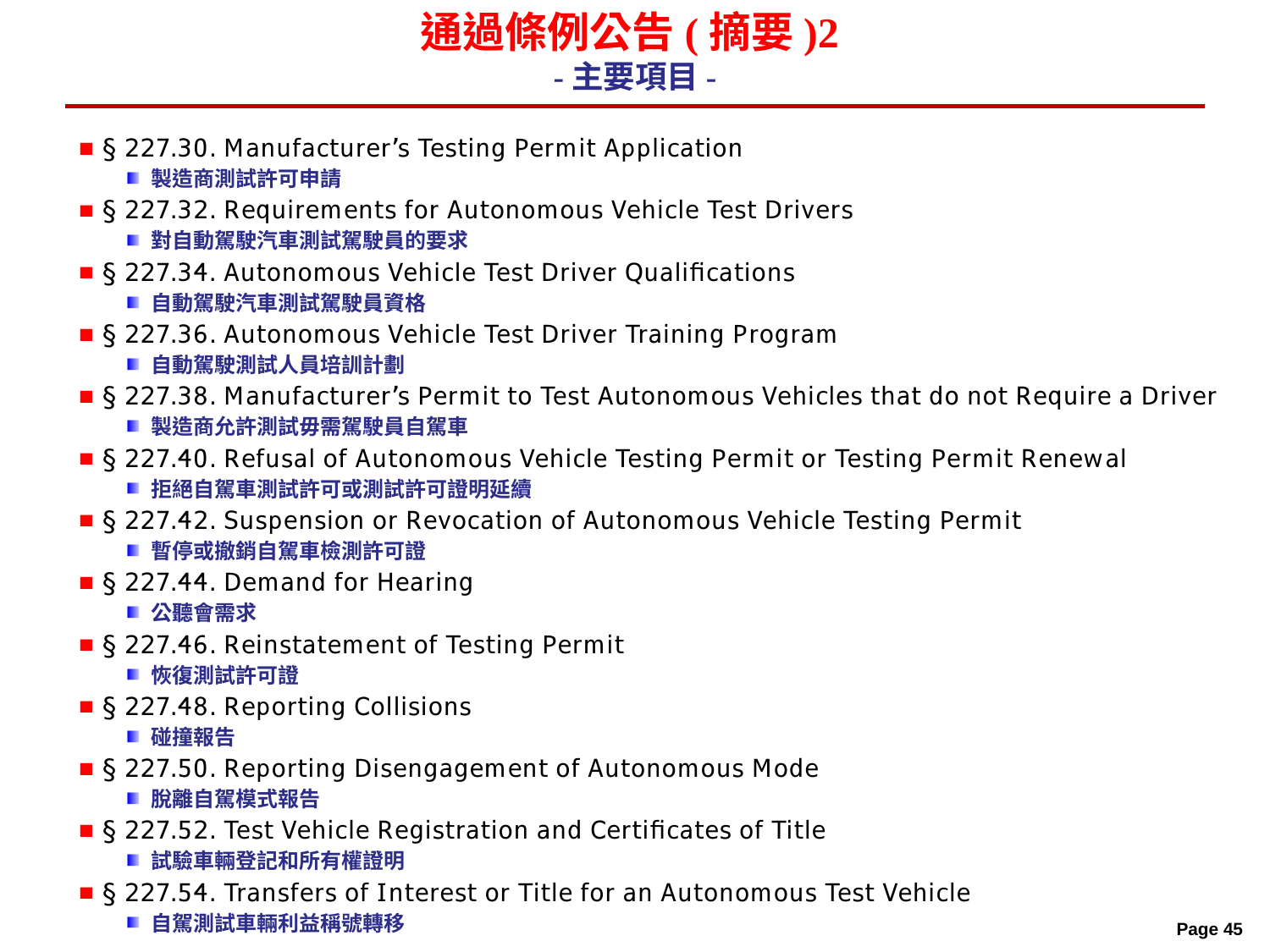

# 通過條例公告(摘要)2 -主要項目-
§ 227.30. Manufacturer’s Testing Permit Application
製造商測試許可申請
§ 227.32. Requirements for Autonomous Vehicle Test Drivers
對自動駕駛汽車測試駕駛員的要求
§ 227.34. Autonomous Vehicle Test Driver Qualifications
自動駕駛汽車測試駕駛員資格
§ 227.36. Autonomous Vehicle Test Driver Training Program
自動駕駛測試人員培訓計劃
§ 227.38. Manufacturer’s Permit to Test Autonomous Vehicles that do not Require a Driver
製造商允許測試毋需駕駛員自駕車
§ 227.40. Refusal of Autonomous Vehicle Testing Permit or Testing Permit Renewal
拒絕自駕車測試許可或測試許可證明延續
§ 227.42. Suspension or Revocation of Autonomous Vehicle Testing Permit
暫停或撤銷自駕車檢測許可證
§ 227.44. Demand for Hearing
公聽會需求
§ 227.46. Reinstatement of Testing Permit
恢復測試許可證
§ 227.48. Reporting Collisions
碰撞報告
§ 227.50. Reporting Disengagement of Autonomous Mode
脫離自駕模式報告
§ 227.52. Test Vehicle Registration and Certificates of Title
試驗車輛登記和所有權證明
§ 227.54. Transfers of Interest or Title for an Autonomous Test Vehicle
自駕測試車輛利益稱號轉移